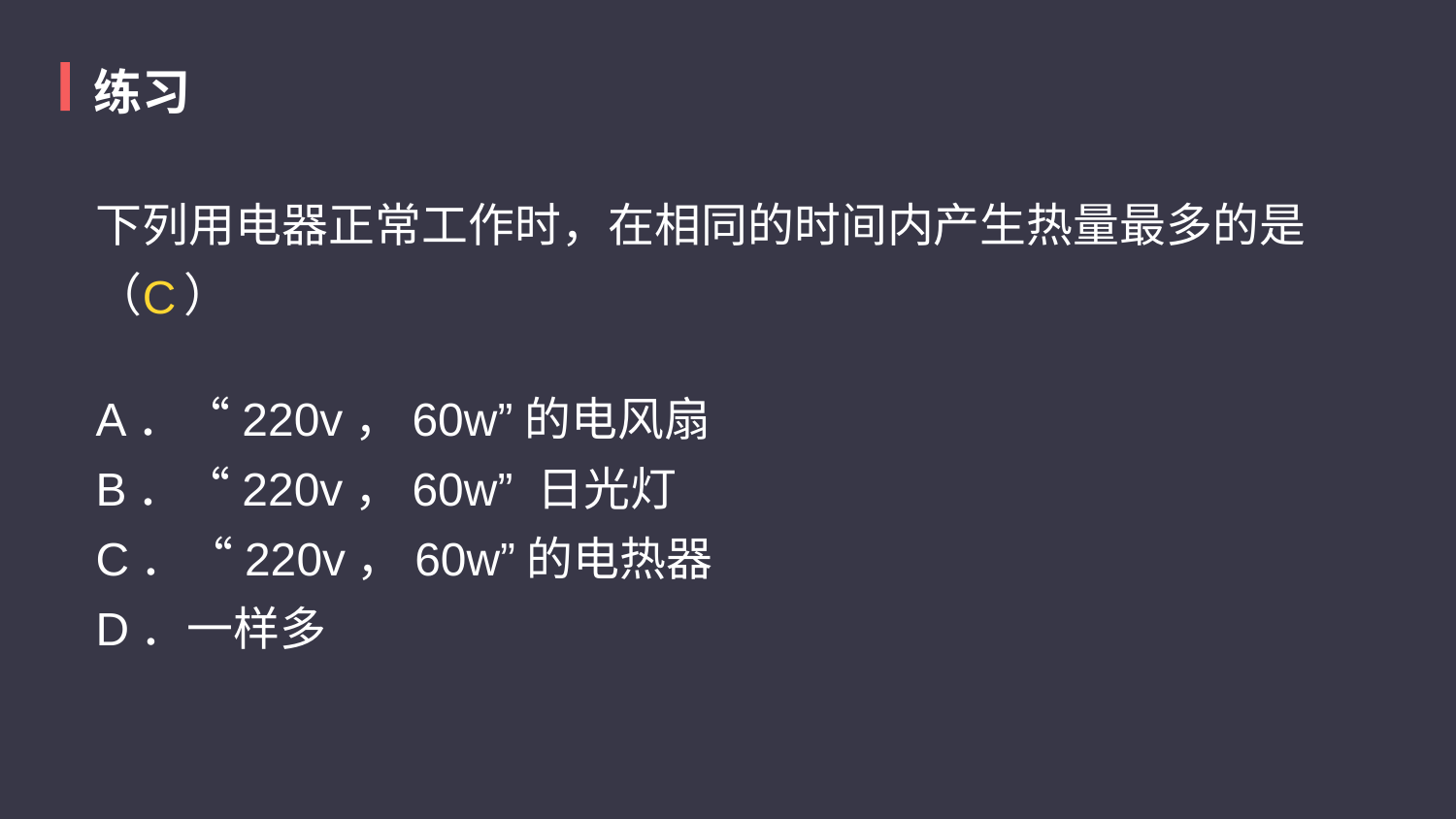

练习

下列用电器正常工作时，在相同的时间内产生热量最多的是
（    ）
A．“220v，60w”的电风扇
B．“220v，60w” 日光灯 
C．“220v，60w”的电热器 
D．一样多
C